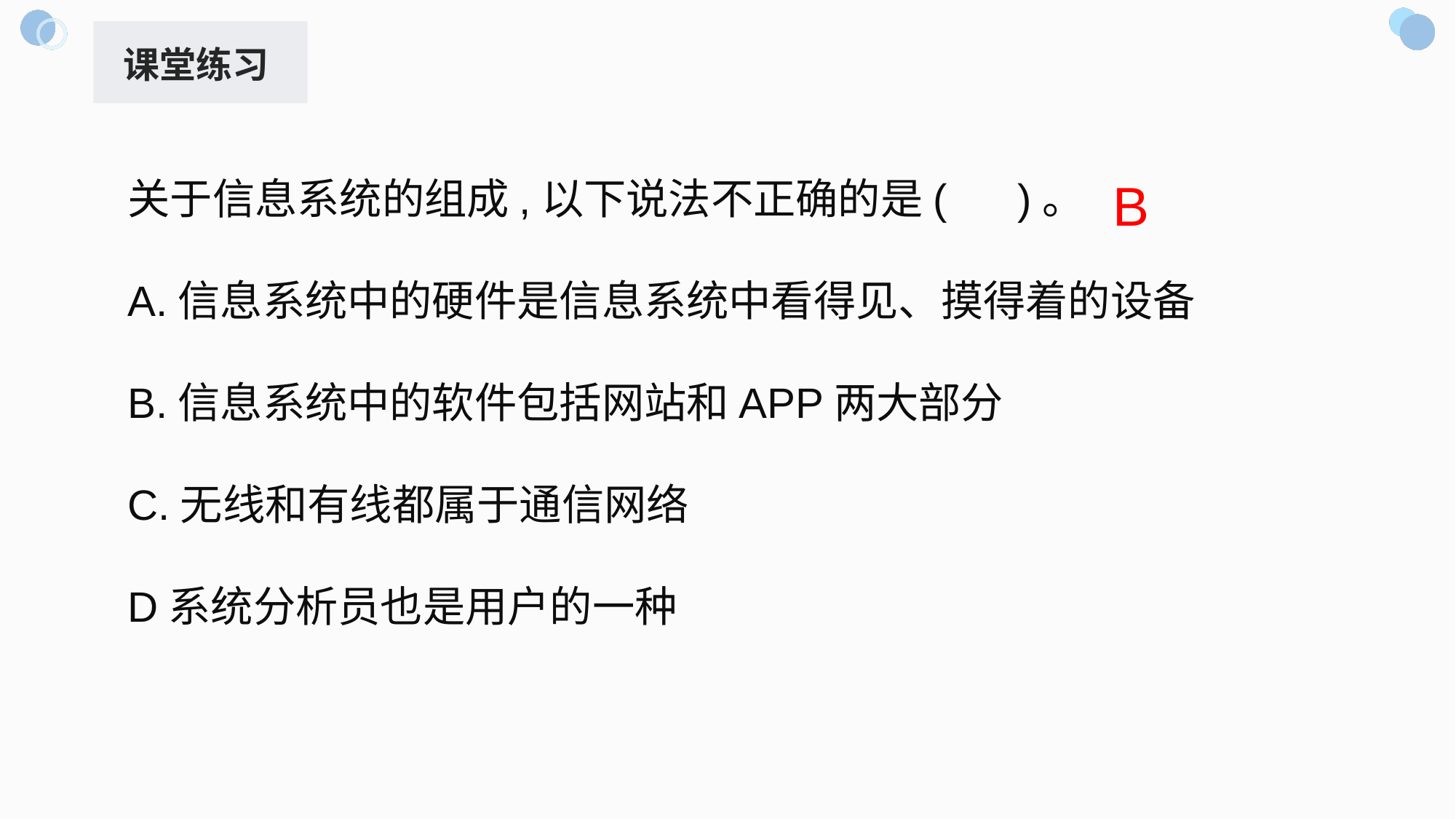

课堂练习
B
关于信息系统的组成,以下说法不正确的是(      )。

A.信息系统中的硬件是信息系统中看得见、摸得着的设备

B.信息系统中的软件包括网站和APP两大部分

C.无线和有线都属于通信网络

D系统分析员也是用户的一种